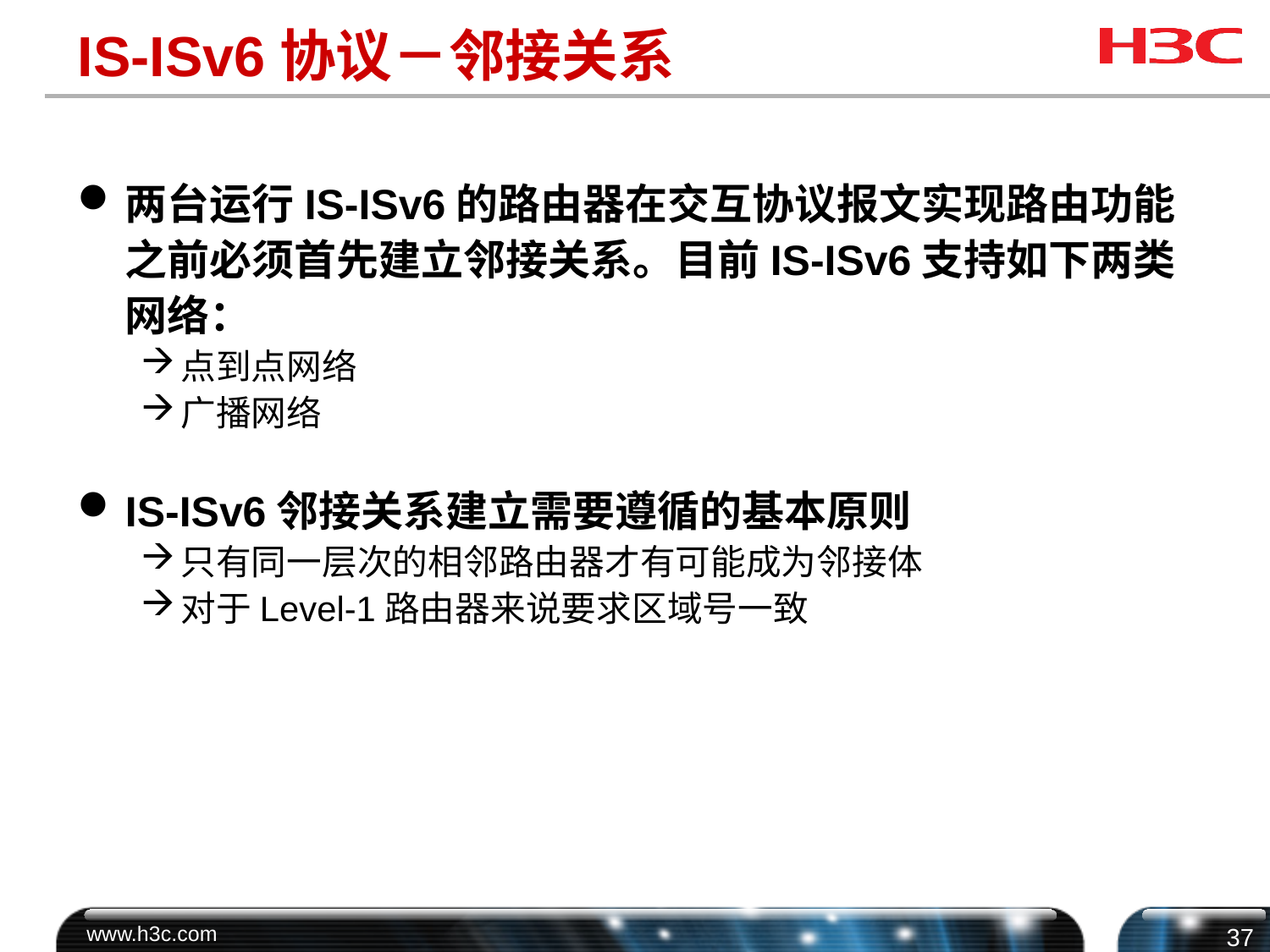

# IS-ISv6协议－邻接关系
两台运行IS-ISv6的路由器在交互协议报文实现路由功能之前必须首先建立邻接关系。目前IS-ISv6支持如下两类网络：
点到点网络
广播网络

IS-ISv6邻接关系建立需要遵循的基本原则
只有同一层次的相邻路由器才有可能成为邻接体
对于Level-1路由器来说要求区域号一致